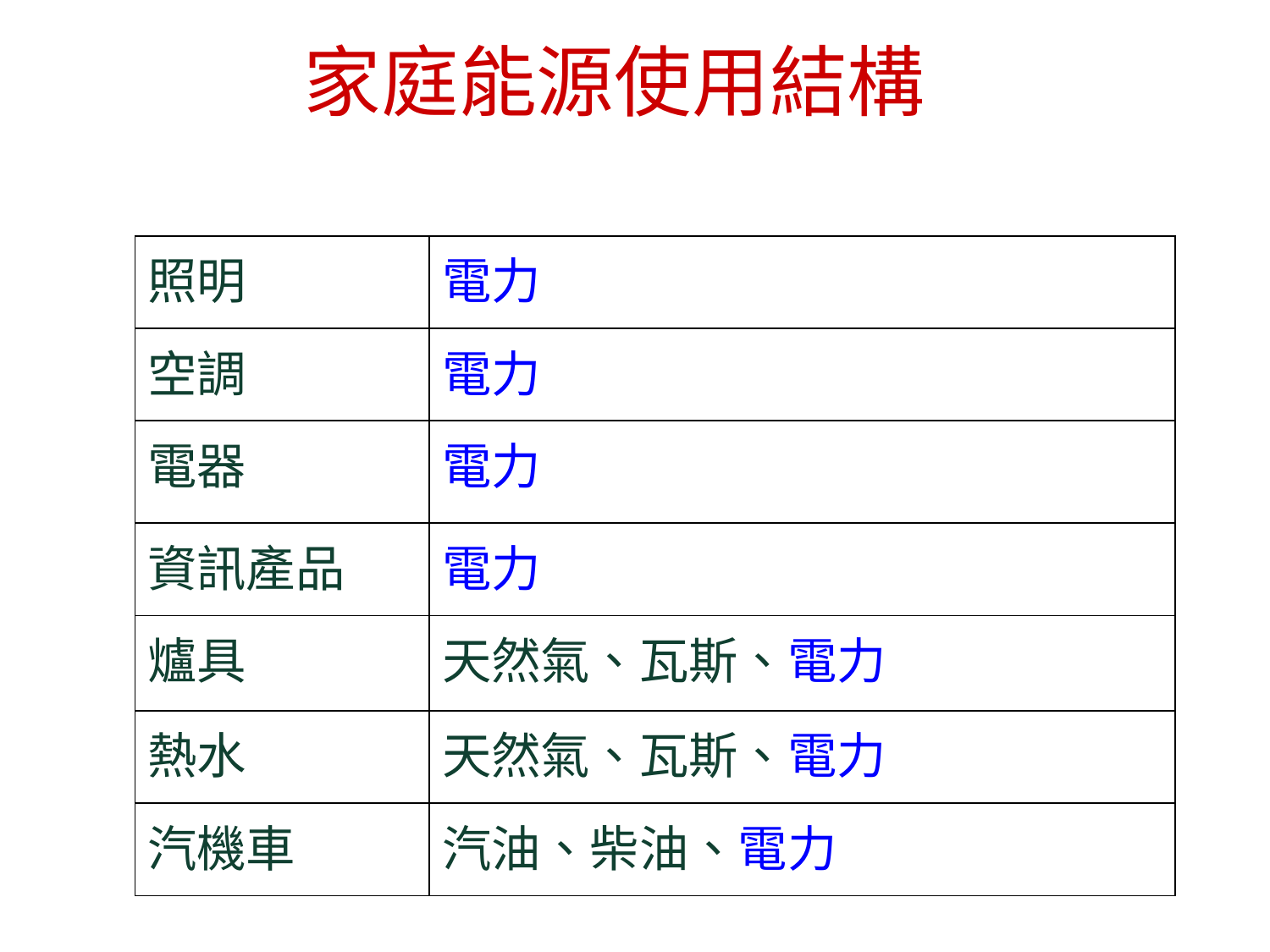

# 家庭能源使用結構
| 照明 | 電力 |
| --- | --- |
| 空調 | 電力 |
| 電器 | 電力 |
| 資訊產品 | 電力 |
| 爐具 | 天然氣、瓦斯、電力 |
| 熱水 | 天然氣、瓦斯、電力 |
| 汽機車 | 汽油、柴油、電力 |